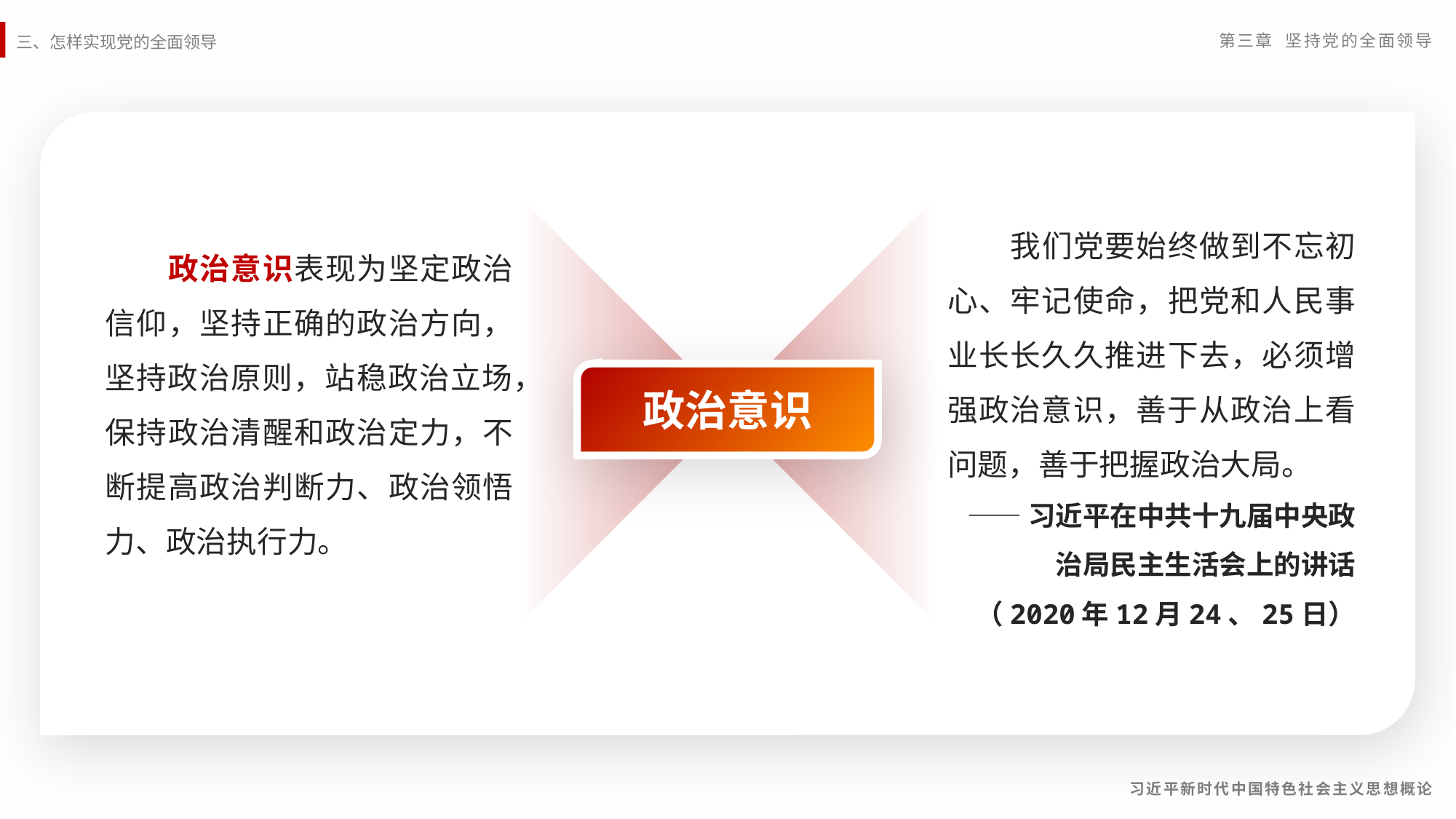

我们党要始终做到不忘初心、牢记使命，把党和人民事业长长久久推进下去，必须增强政治意识，善于从政治上看问题，善于把握政治大局。
——习近平在中共十九届中央政治局民主生活会上的讲话
（2020年12月24、25日）
　　政治意识表现为坚定政治信仰，坚持正确的政治方向，坚持政治原则，站稳政治立场，保持政治清醒和政治定力，不断提高政治判断力、政治领悟力、政治执行力。

政治意识